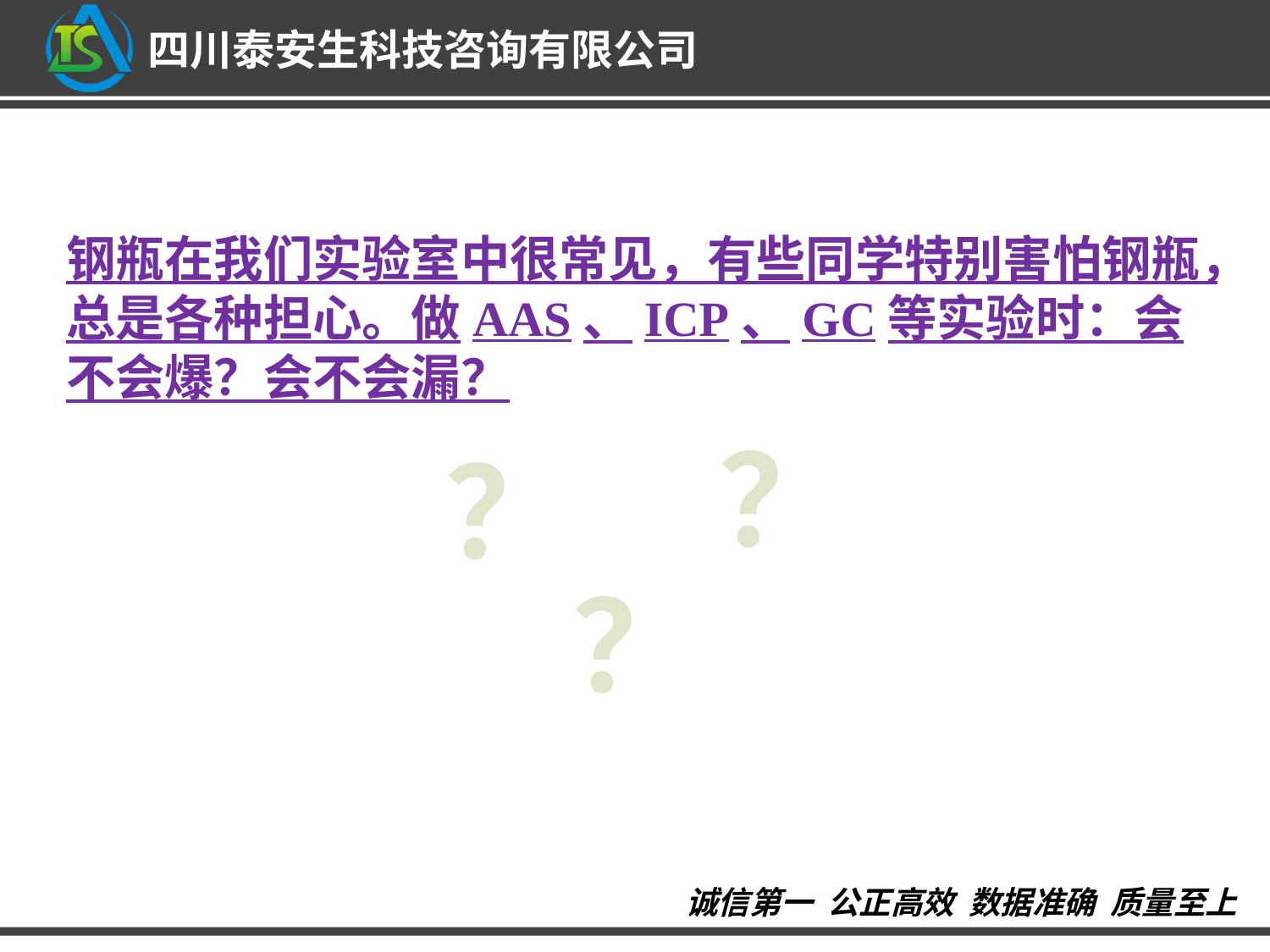

钢瓶在我们实验室中很常见，有些同学特别害怕钢瓶，总是各种担心。做AAS、ICP、GC等实验时：会不会爆？会不会漏？
？
？
？